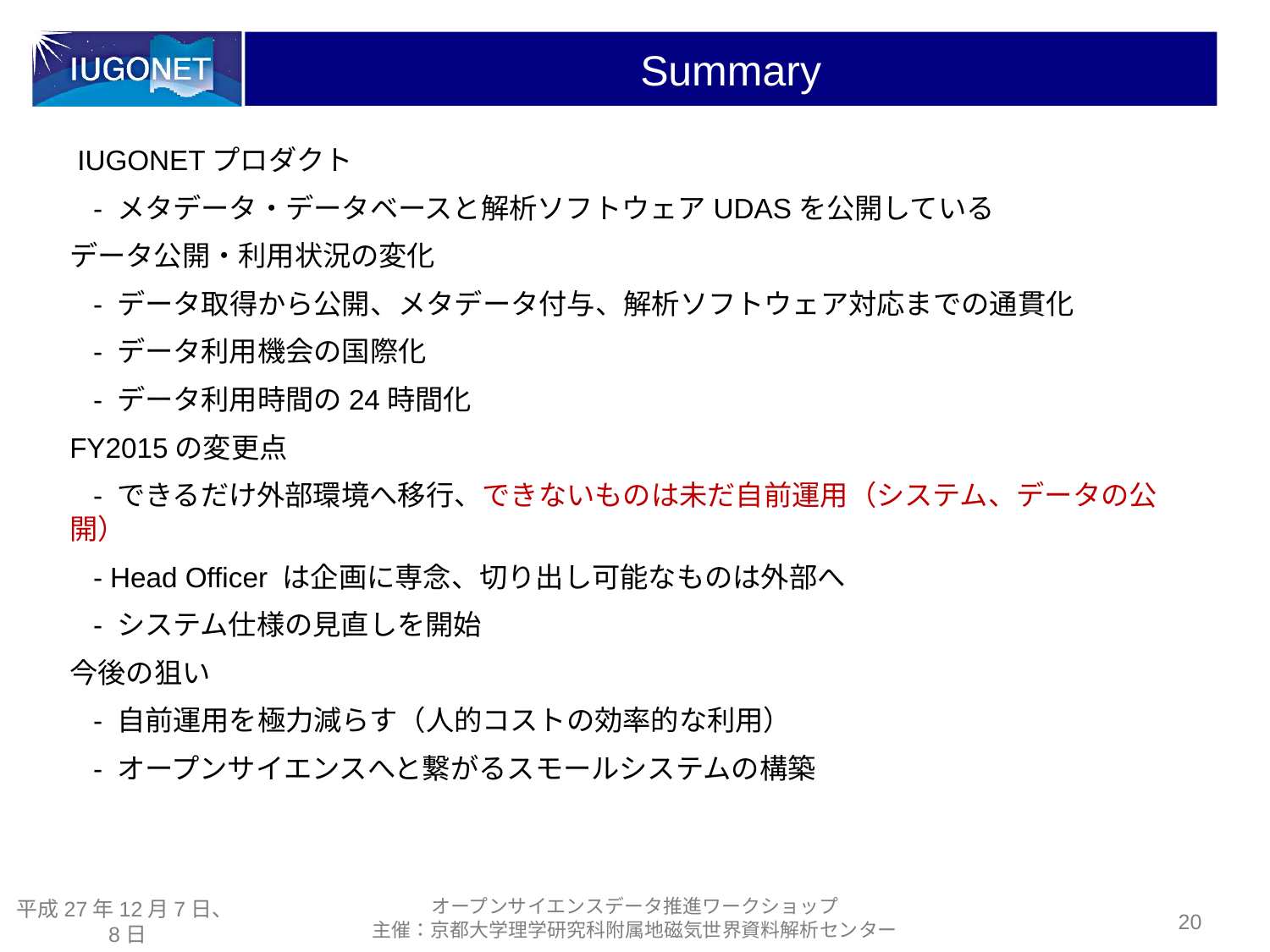

# Summary
 IUGONETプロダクト
   - メタデータ・データベースと解析ソフトウェアUDASを公開している
データ公開・利用状況の変化
   - データ取得から公開、メタデータ付与、解析ソフトウェア対応までの通貫化
   - データ利用機会の国際化
   - データ利用時間の24時間化
FY2015の変更点
   - できるだけ外部環境へ移行、できないものは未だ自前運用（システム、データの公開）
   - Head Officer は企画に専念、切り出し可能なものは外部へ
   - システム仕様の見直しを開始
今後の狙い
   - 自前運用を極力減らす（人的コストの効率的な利用）
   - オープンサイエンスへと繋がるスモールシステムの構築

オープンサイエンスデータ推進ワークショップ
主催：京都大学理学研究科附属地磁気世界資料解析センター
平成27年12月7日、8日
20